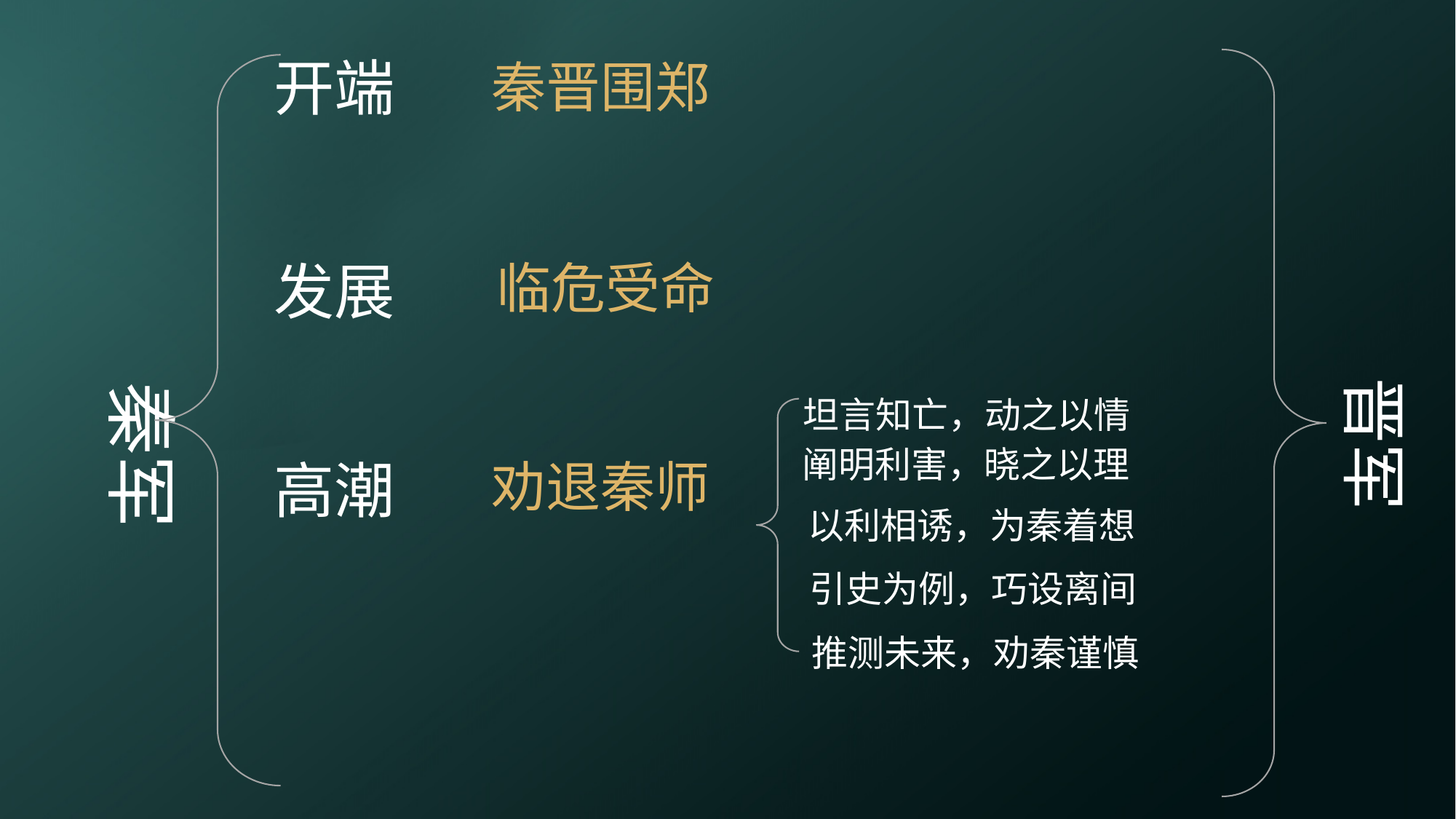

开端
秦晋围郑

e7d195523061f1c0c2b73831c94a3edc981f60e396d3e182073EE1468018468A7F192AE5E5CD515B6C3125F8AF6E4EE646174E8CF0B46FD19828DCE8CDA3B3A044A74F0E769C5FA8CB87AB6FC303C8BA3785FAC64AF542475A45392D2F8775CA09404B8122E755E8D50F2EB8F385E18313826A9D5FC56A252BE1477DBA86F063A13A534DCD014D15A741296C1B0F0370
发展
临危受命
晋军
秦军
坦言知亡，动之以情

阐明利害，晓之以理
劝退秦师
高潮
以利相诱，为秦着想
引史为例，巧设离间
推测未来，劝秦谨慎